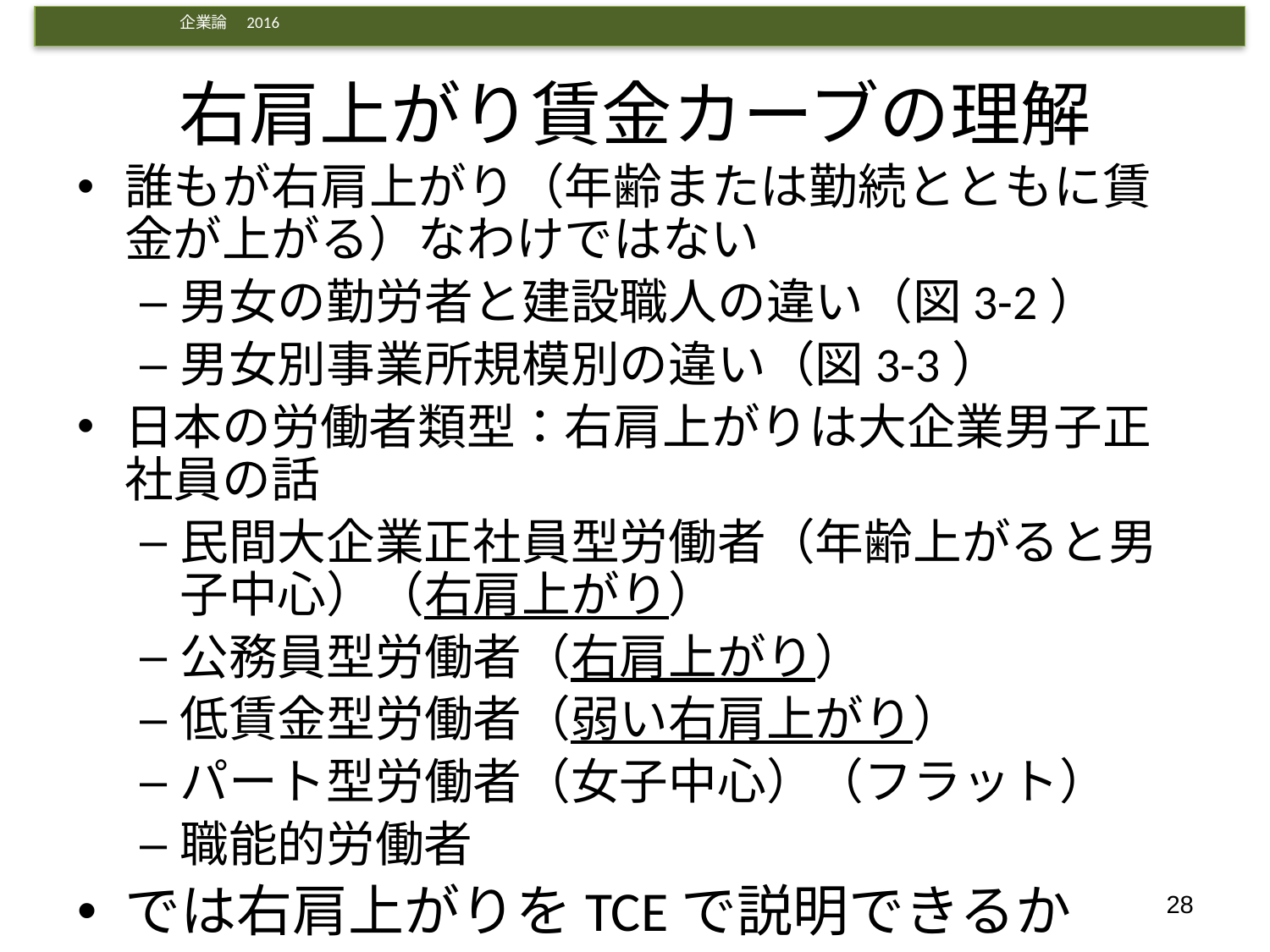

# 右肩上がり賃金カーブの理解
誰もが右肩上がり（年齢または勤続とともに賃金が上がる）なわけではない
男女の勤労者と建設職人の違い（図3-2）
男女別事業所規模別の違い（図3-3）
日本の労働者類型：右肩上がりは大企業男子正社員の話
民間大企業正社員型労働者（年齢上がると男子中心）（右肩上がり）
公務員型労働者（右肩上がり）
低賃金型労働者（弱い右肩上がり）
パート型労働者（女子中心）（フラット）
職能的労働者
では右肩上がりをTCEで説明できるか
28